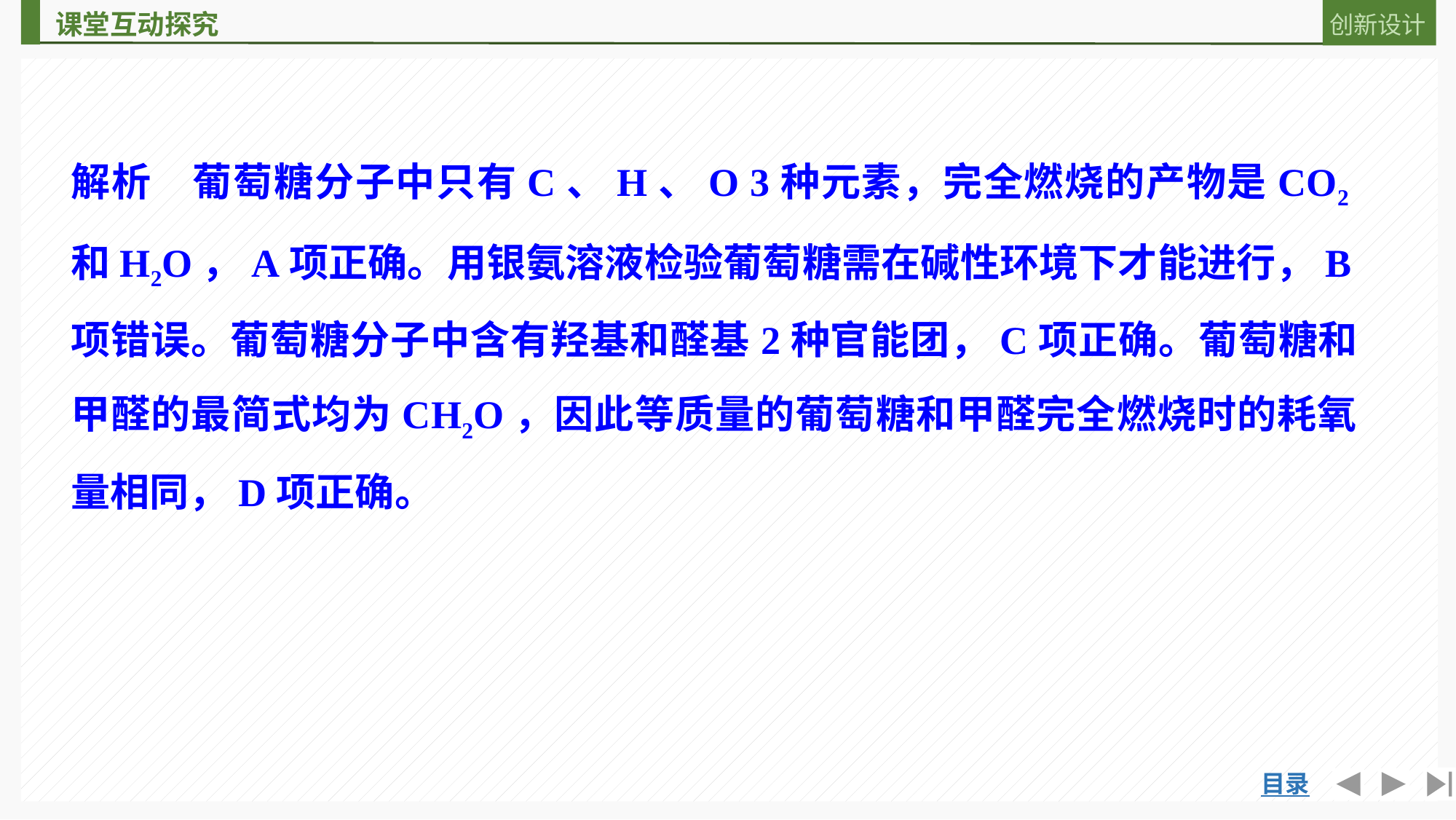

解析　葡萄糖分子中只有C、H、O 3种元素，完全燃烧的产物是CO2和H2O，A项正确。用银氨溶液检验葡萄糖需在碱性环境下才能进行，B项错误。葡萄糖分子中含有羟基和醛基2种官能团，C项正确。葡萄糖和甲醛的最简式均为CH2O，因此等质量的葡萄糖和甲醛完全燃烧时的耗氧量相同，D项正确。